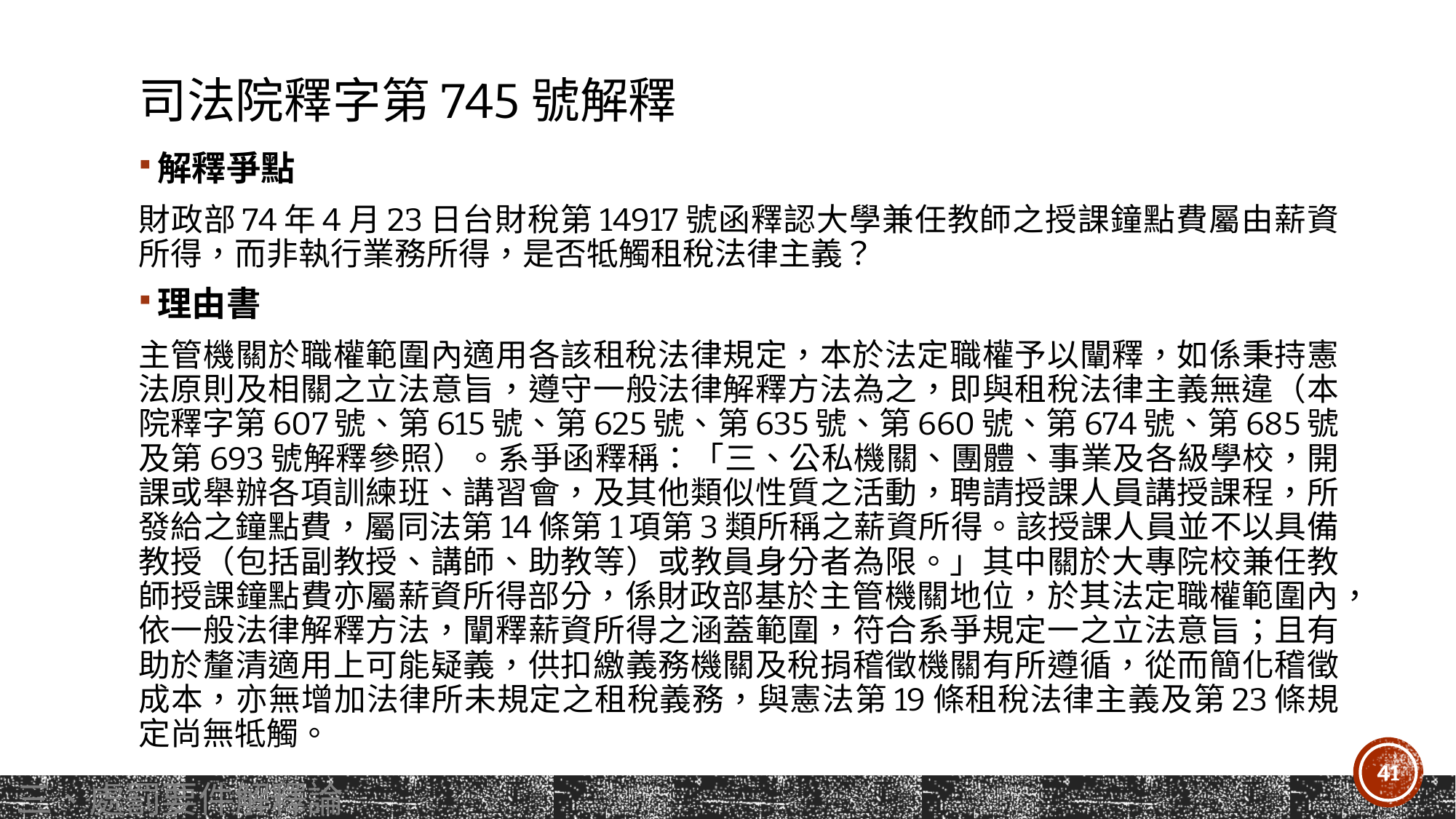

# 司法院釋字第745號解釋
解釋爭點
財政部74年4月23日台財稅第14917號函釋認大學兼任教師之授課鐘點費屬由薪資所得，而非執行業務所得，是否牴觸租稅法律主義？
理由書
主管機關於職權範圍內適用各該租稅法律規定，本於法定職權予以闡釋，如係秉持憲法原則及相關之立法意旨，遵守一般法律解釋方法為之，即與租稅法律主義無違（本院釋字第607號、第615號、第625號、第635號、第660號、第674號、第685號及第693號解釋參照）。系爭函釋稱：「三、公私機關、團體、事業及各級學校，開課或舉辦各項訓練班、講習會，及其他類似性質之活動，聘請授課人員講授課程，所發給之鐘點費，屬同法第14條第1項第3類所稱之薪資所得。該授課人員並不以具備教授（包括副教授、講師、助教等）或教員身分者為限。」其中關於大專院校兼任教師授課鐘點費亦屬薪資所得部分，係財政部基於主管機關地位，於其法定職權範圍內，依一般法律解釋方法，闡釋薪資所得之涵蓋範圍，符合系爭規定一之立法意旨；且有助於釐清適用上可能疑義，供扣繳義務機關及稅捐稽徵機關有所遵循，從而簡化稽徵成本，亦無增加法律所未規定之租稅義務，與憲法第19條租稅法律主義及第23條規定尚無牴觸。

41